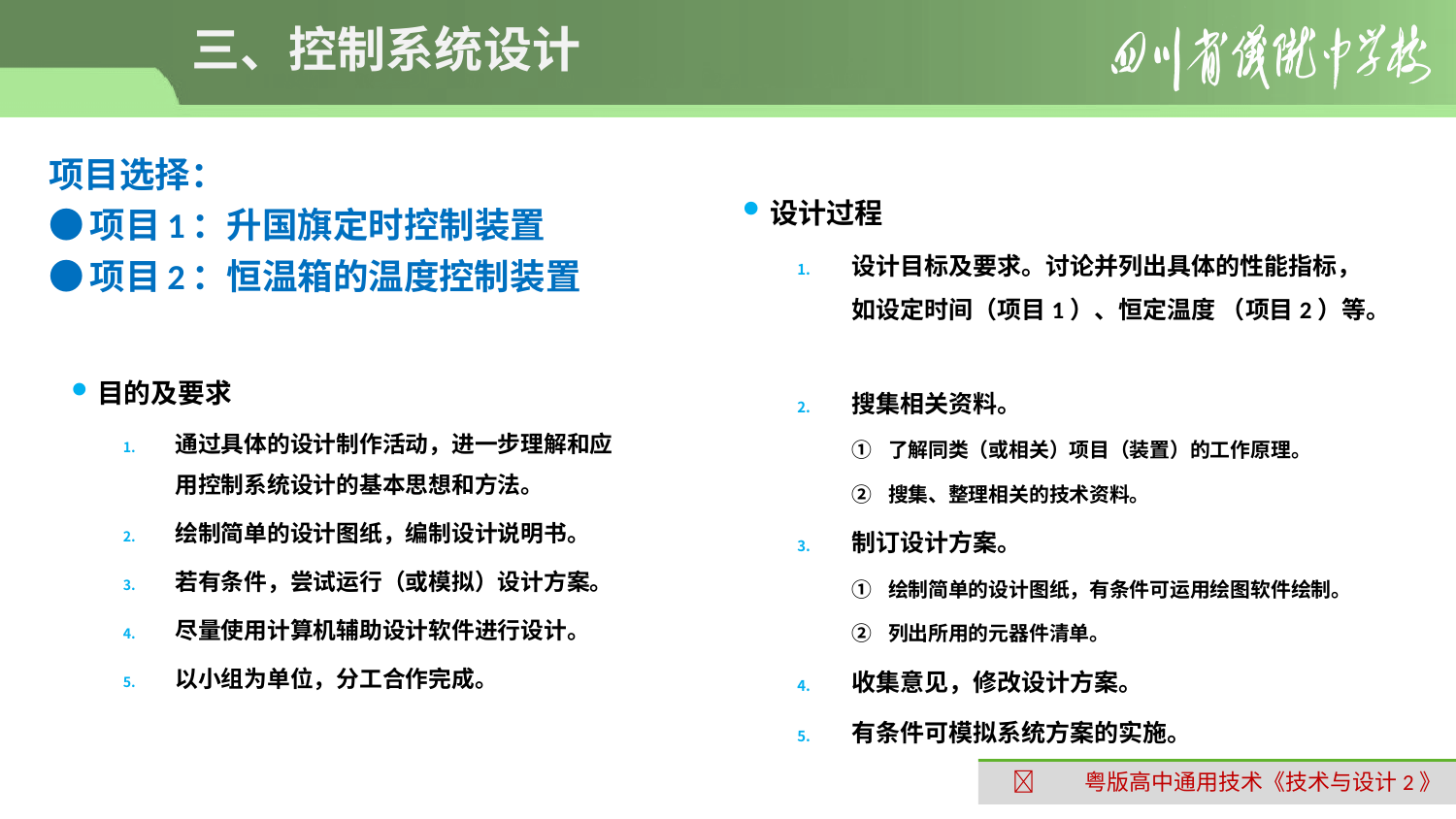

# 三、控制系统设计
项目选择：
●项目1：升国旗定时控制装置
●项目2：恒温箱的温度控制装置

设计过程
设计目标及要求。讨论并列出具体的性能指标，如设定时间（项目1）、恒定温度 （项目2）等。
搜集相关资料。
了解同类（或相关）项目（装置）的工作原理。
搜集、整理相关的技术资料。
制订设计方案。
绘制简单的设计图纸，有条件可运用绘图软件绘制。
列出所用的元器件清单。
收集意见，修改设计方案。
有条件可模拟系统方案的实施。

目的及要求
通过具体的设计制作活动，进一步理解和应用控制系统设计的基本思想和方法。
绘制简单的设计图纸，编制设计说明书。
若有条件，尝试运行（或模拟）设计方案。
尽量使用计算机辅助设计软件进行设计。
以小组为单位，分工合作完成。